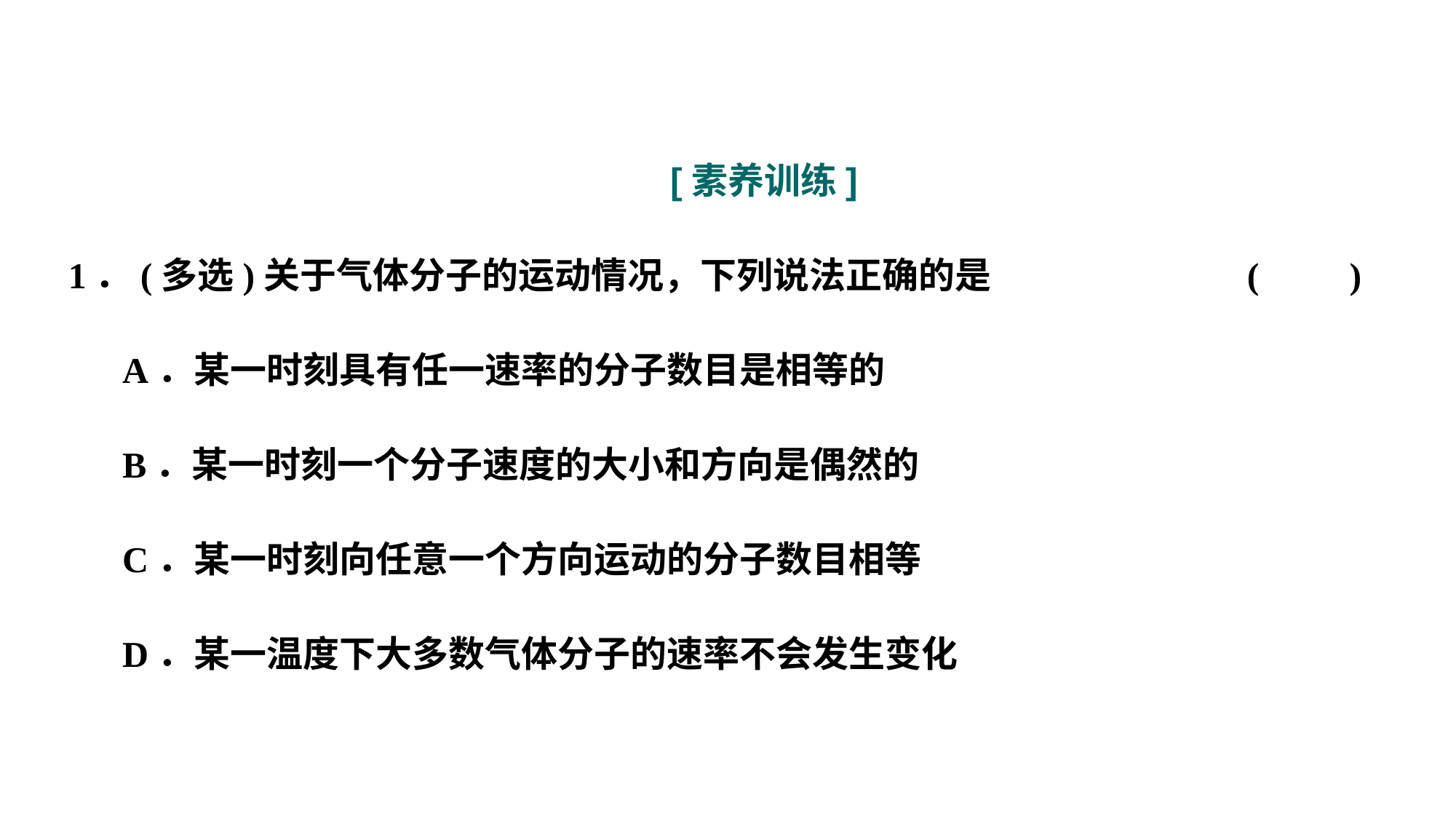

[素养训练]
1．(多选)关于气体分子的运动情况，下列说法正确的是			   (　　)
A．某一时刻具有任一速率的分子数目是相等的
B．某一时刻一个分子速度的大小和方向是偶然的
C．某一时刻向任意一个方向运动的分子数目相等
D．某一温度下大多数气体分子的速率不会发生变化